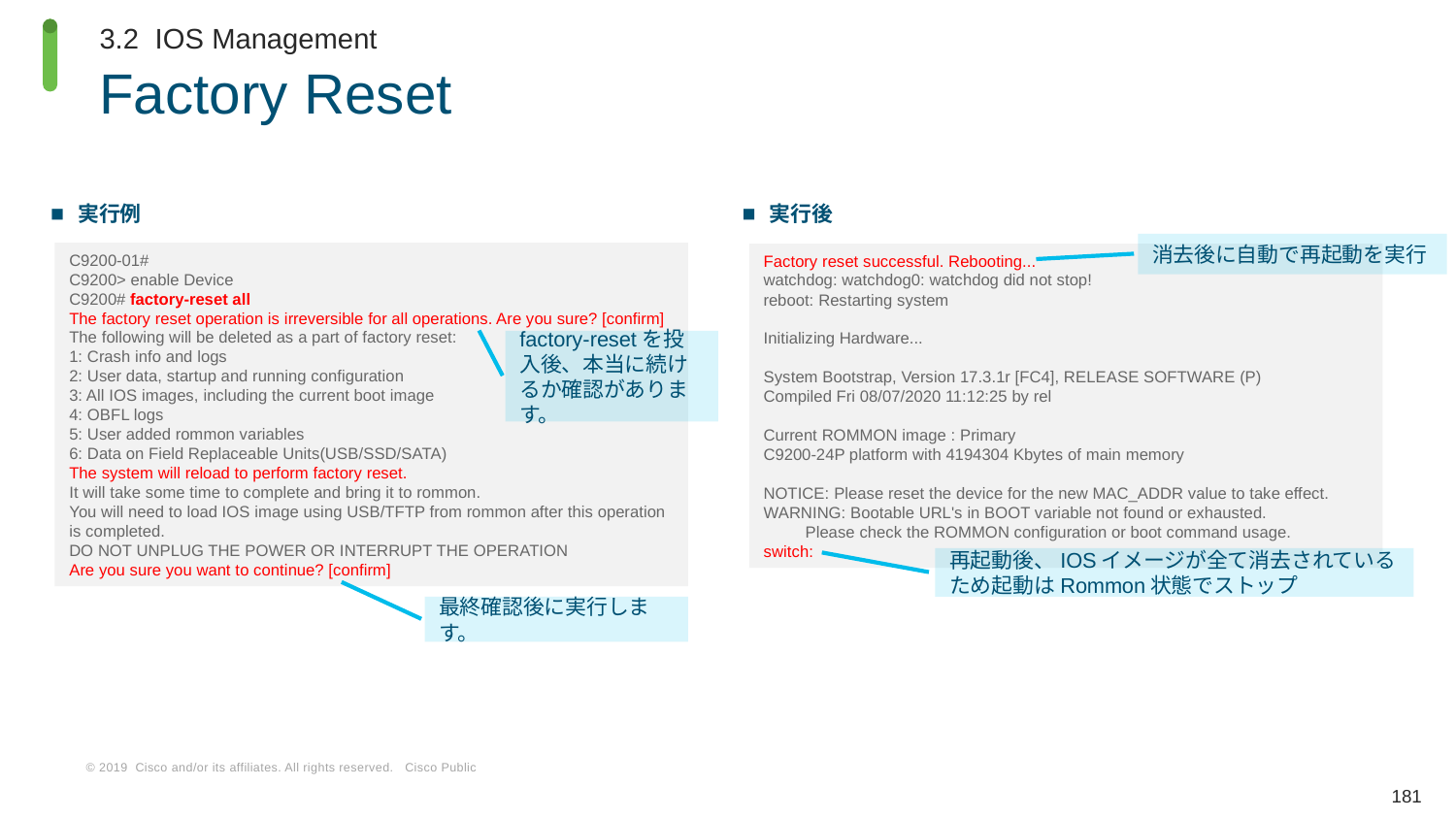

3.2  IOS Management
# Factory Reset
実行例
実行後
消去後に自動で再起動を実行
C9200-01#
C9200> enable Device
C9200# factory-reset all
The factory reset operation is irreversible for all operations. Are you sure? [confirm] The following will be deleted as a part of factory reset:
1: Crash info and logs
2: User data, startup and running configuration
3: All IOS images, including the current boot image
4: OBFL logs
5: User added rommon variables
6: Data on Field Replaceable Units(USB/SSD/SATA)
The system will reload to perform factory reset.
It will take some time to complete and bring it to rommon.
You will need to load IOS image using USB/TFTP from rommon after this operation is completed.
DO NOT UNPLUG THE POWER OR INTERRUPT THE OPERATION
Are you sure you want to continue? [confirm]
Factory reset successful. Rebooting...
watchdog: watchdog0: watchdog did not stop!
reboot: Restarting system

Initializing Hardware...

System Bootstrap, Version 17.3.1r [FC4], RELEASE SOFTWARE (P)
Compiled Fri 08/07/2020 11:12:25 by rel

Current ROMMON image : Primary
C9200-24P platform with 4194304 Kbytes of main memory

NOTICE: Please reset the device for the new MAC_ADDR value to take effect.
WARNING: Bootable URL's in BOOT variable not found or exhausted.
         Please check the ROMMON configuration or boot command usage.
switch:
factory-resetを投入後、本当に続けるか確認があります。
再起動後、IOSイメージが全て消去されているため起動はRommon状態でストップ
最終確認後に実行します。
181